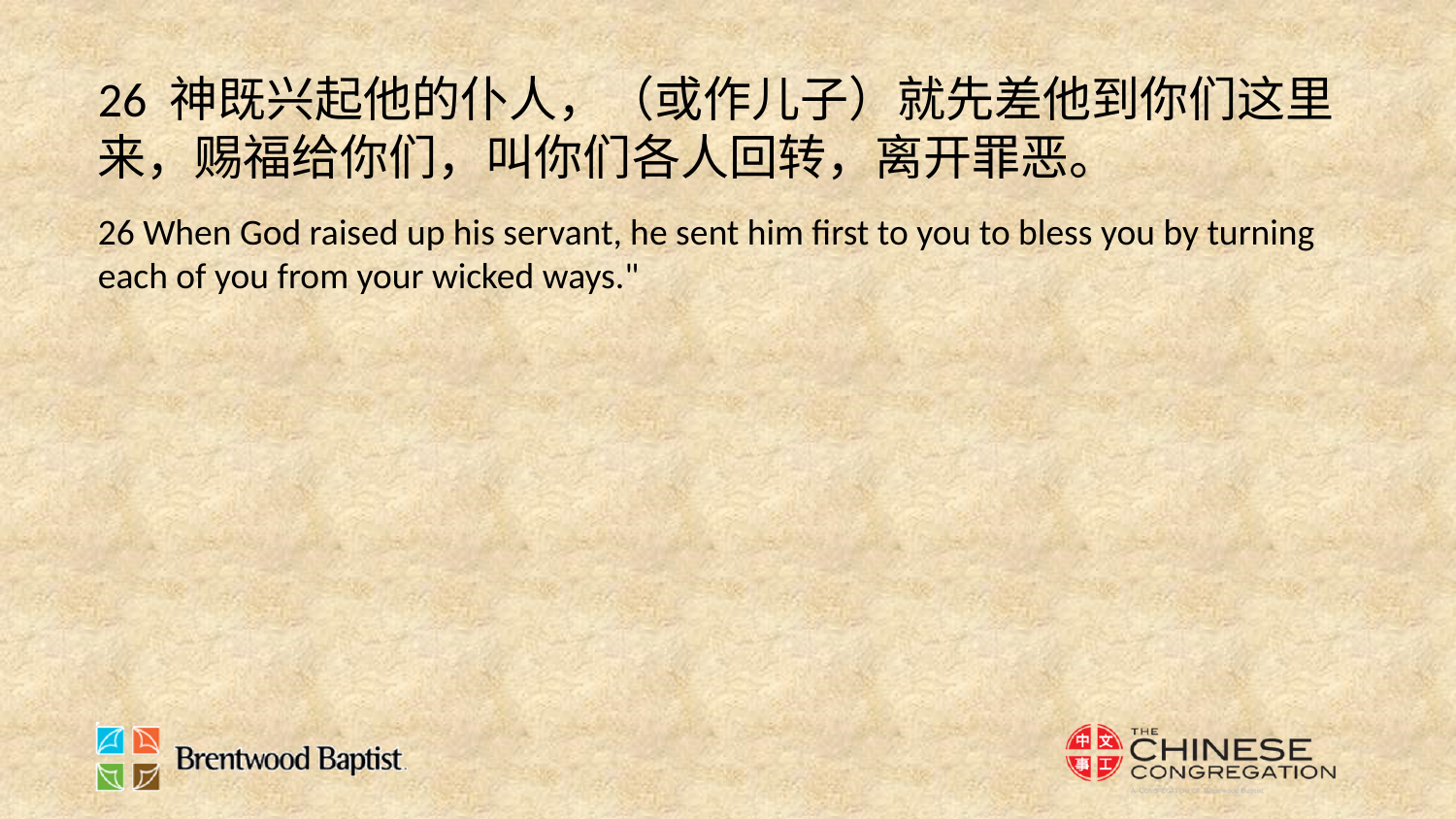

26 神既兴起他的仆人，（或作儿子）就先差他到你们这里来，赐福给你们，叫你们各人回转，离开罪恶。

26 When God raised up his servant, he sent him first to you to bless you by turning each of you from your wicked ways."